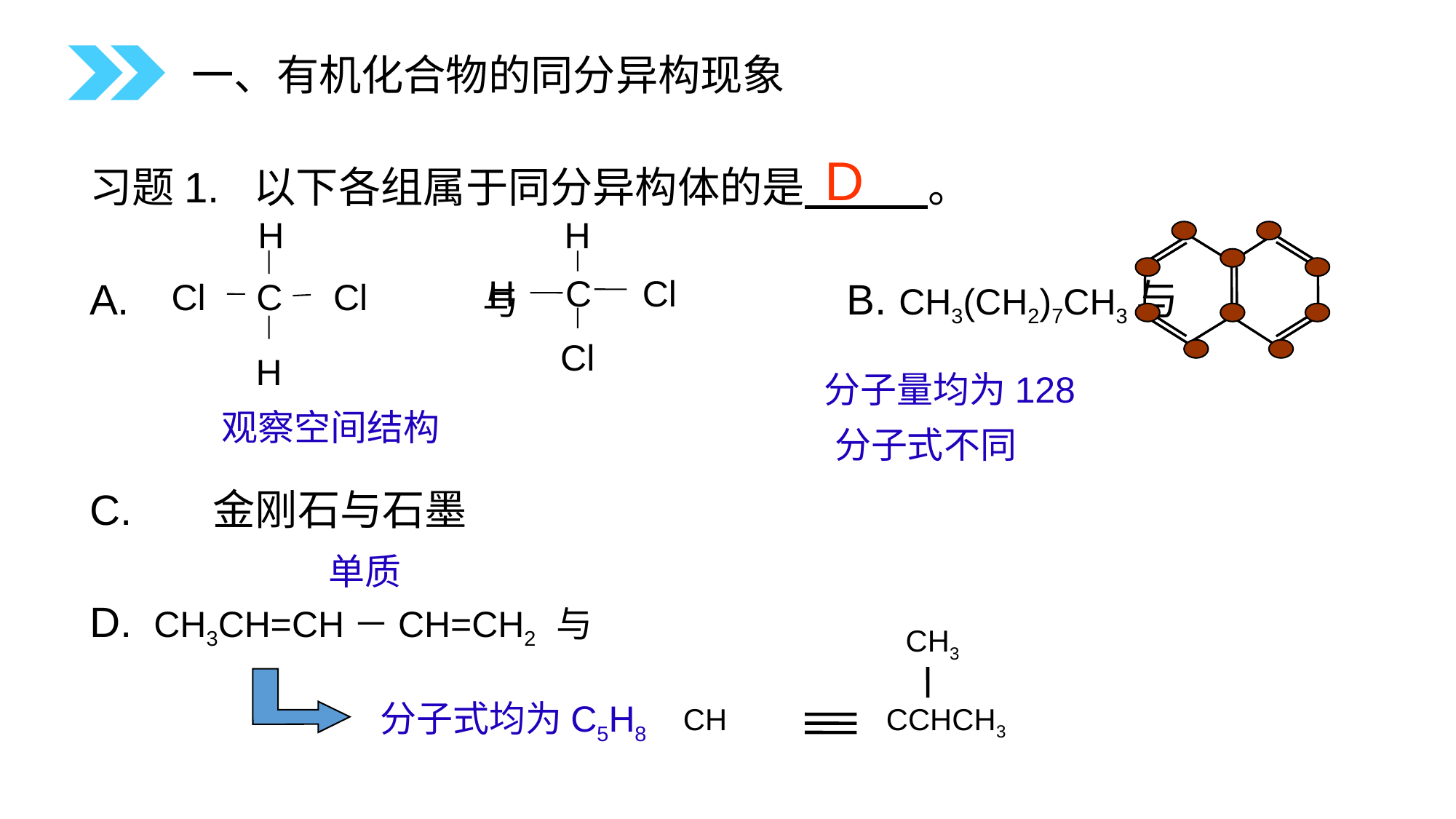

一、有机化合物的同分异构现象
D
习题1.  以下各组属于同分异构体的是             。

A.                             与                                       B. CH3(CH2)7CH3与

C.      金刚石与石墨

D.  CH3CH=CH－CH=CH2  与
H

Cl     C     Cl

H
H

H     C     Cl

Cl

分子量均为128
观察空间结构
分子式不同
单质
CH3

CH                   CCHCH3

分子式均为C5H8